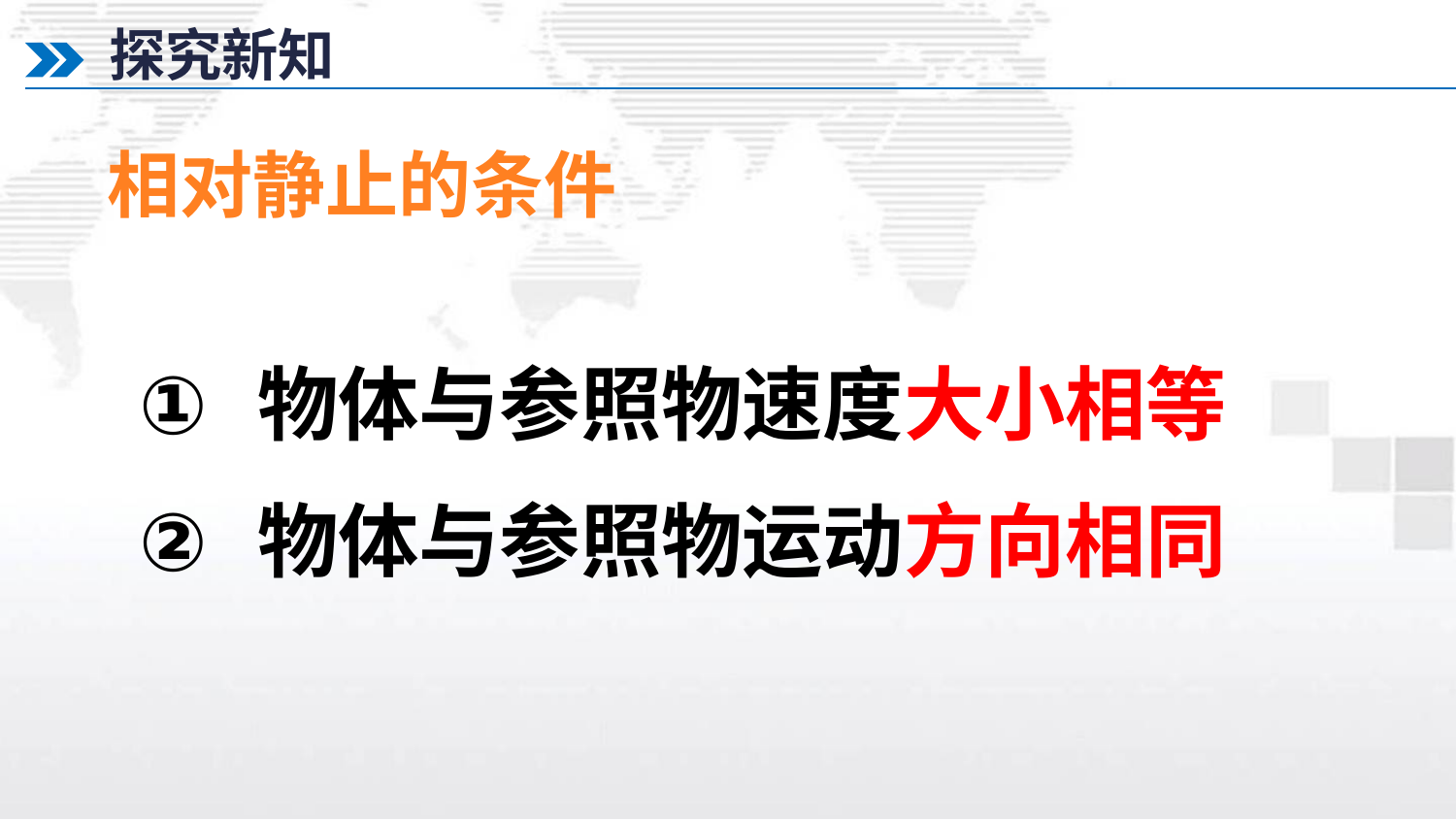

# 探究新知
相对静止的条件
 物体与参照物速度大小相等
 物体与参照物运动方向相同